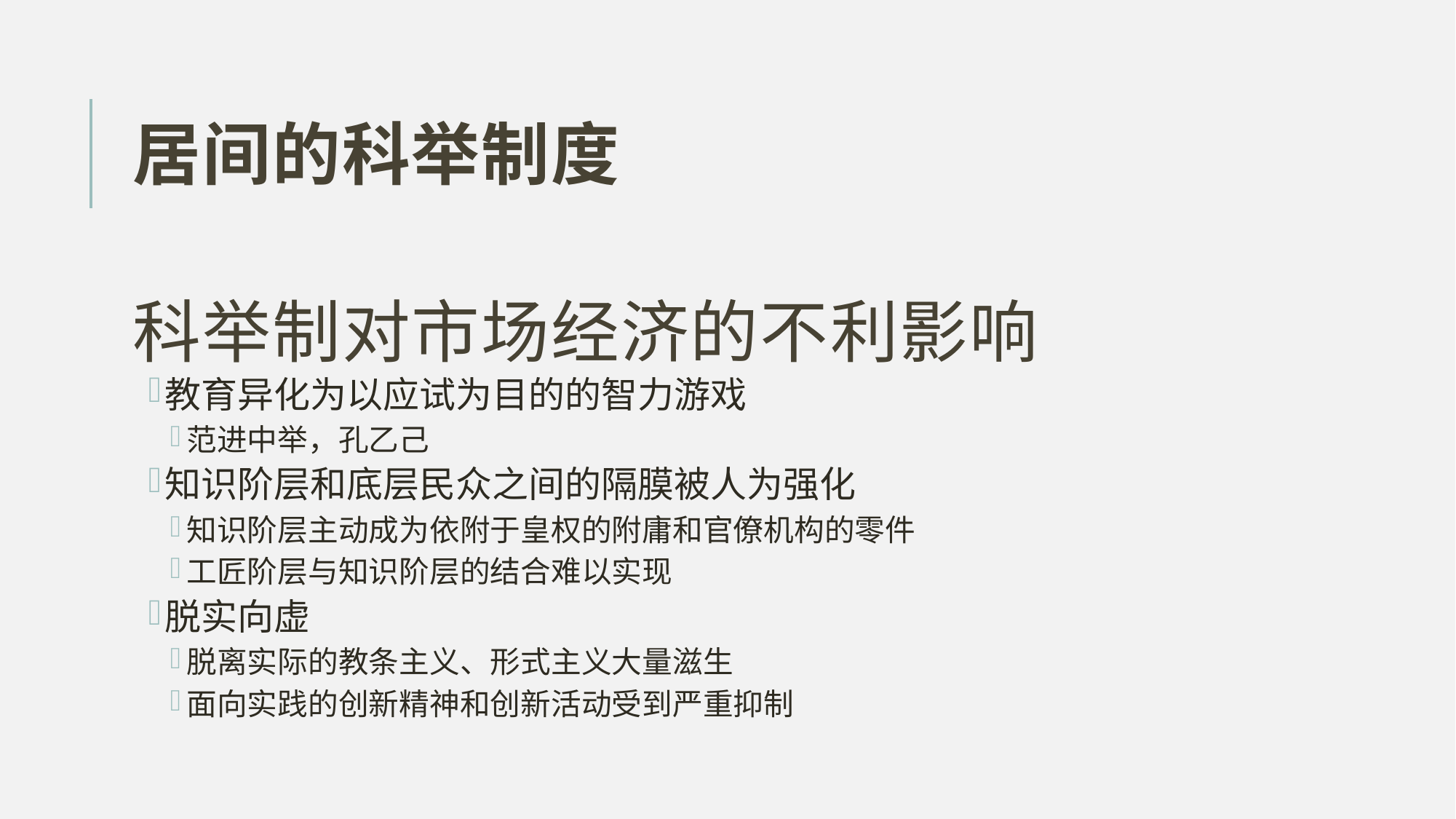

# 居间的科举制度
科举制对市场经济的不利影响
教育异化为以应试为目的的智力游戏
范进中举，孔乙己
知识阶层和底层民众之间的隔膜被人为强化
知识阶层主动成为依附于皇权的附庸和官僚机构的零件
工匠阶层与知识阶层的结合难以实现
脱实向虚
脱离实际的教条主义、形式主义大量滋生
面向实践的创新精神和创新活动受到严重抑制